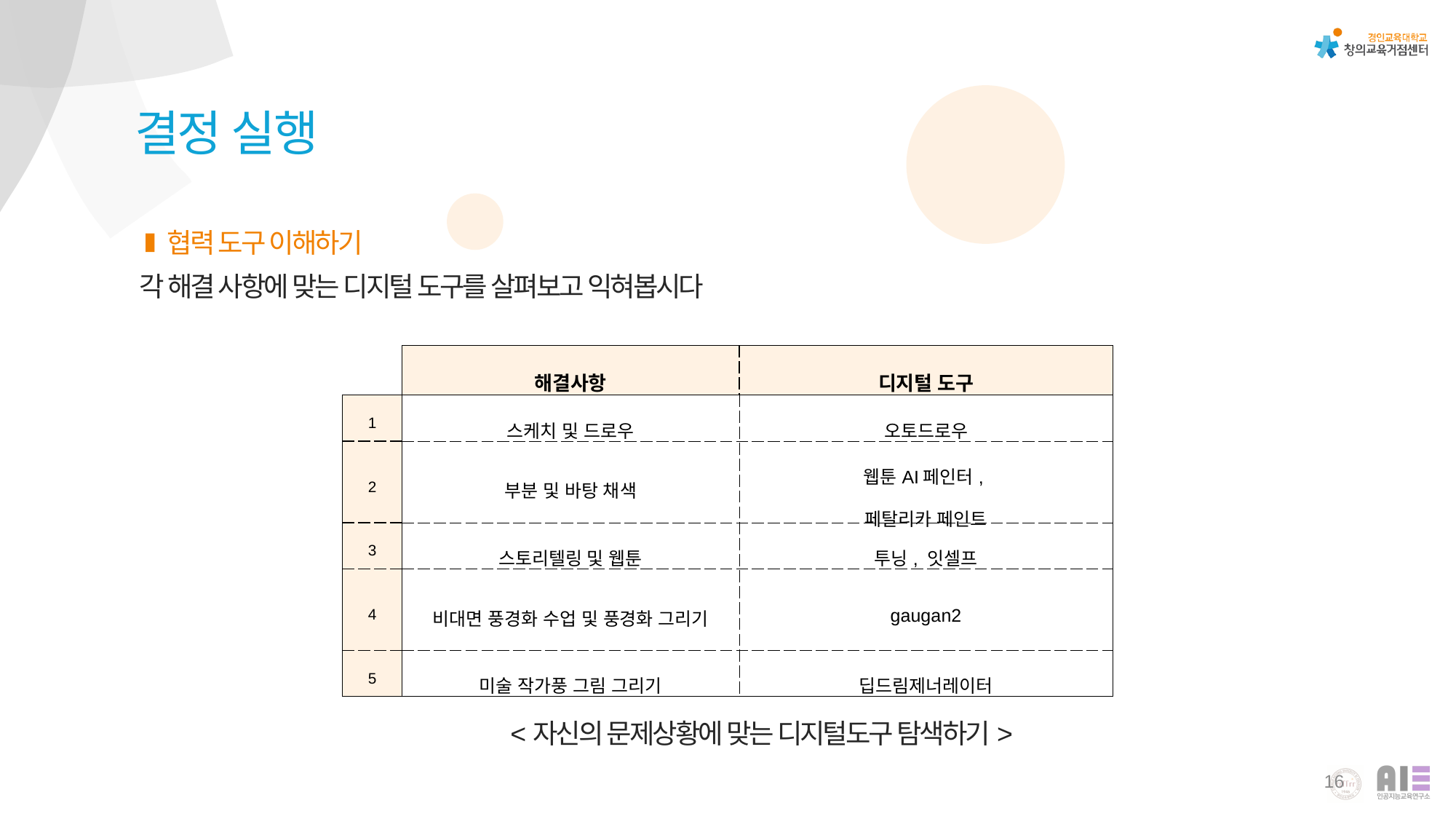

결정 실행

협력 도구 이해하기

각 해결 사항에 맞는 디지털 도구를 살펴보고 익혀봅시다
|  | 해결사항 | 디지털 도구 |
| --- | --- | --- |
| 1 | 스케치 및 드로우 | 오토드로우 |
| 2 | 부분 및 바탕 채색 | 웹툰AI페인터, 페탈리카 페인트 |
| 3 | 스토리텔링 및 웹툰 | 투닝, 잇셀프 |
| 4 | 비대면 풍경화 수업 및 풍경화 그리기 | gaugan2 |
| 5 | 미술 작가풍 그림 그리기 | 딥드림제너레이터 |
<자신의 문제상황에 맞는 디지털도구 탐색하기>
16